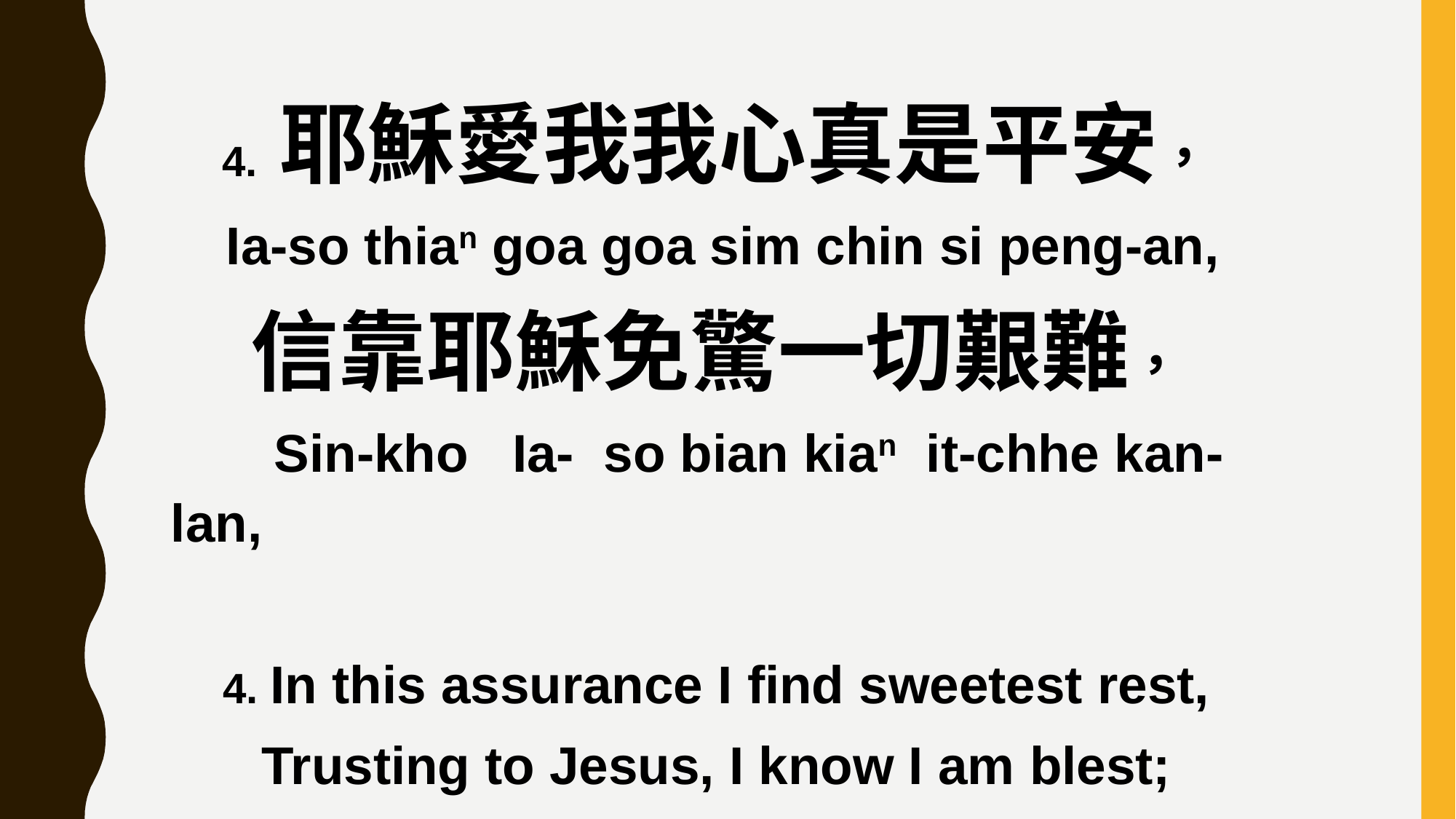

4. 耶穌愛我我心真是平安，
 Ia-so thian goa goa sim chin si peng-an,
信靠耶穌免驚一切艱難，
       Sin-kho   Ia-  so bian kian  it-chhe kan-lan,

4. In this assurance I find sweetest rest,
Trusting to Jesus, I know I am blest;